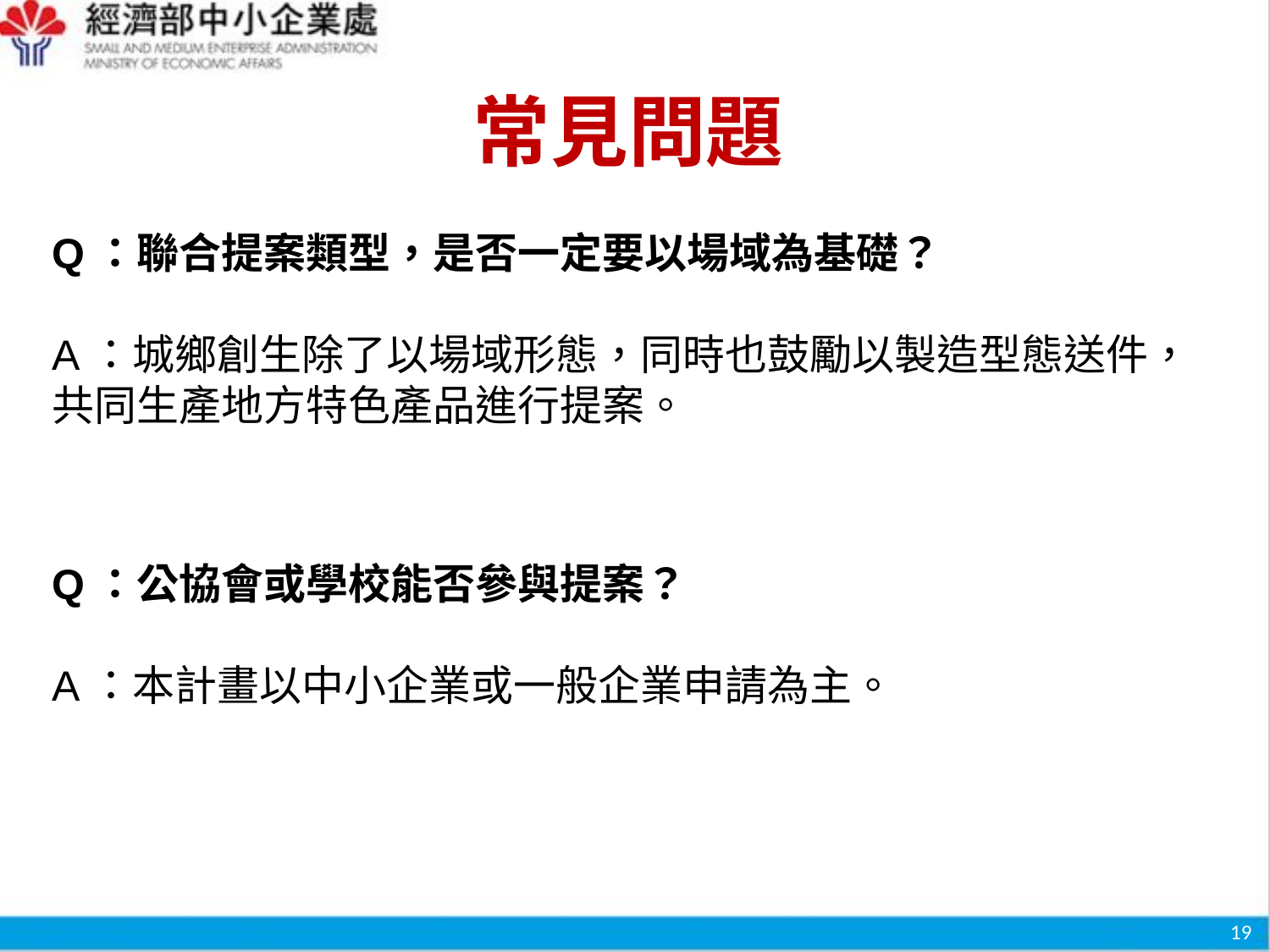

常見問題
Q：聯合提案類型，是否一定要以場域為基礎？

A：城鄉創生除了以場域形態，同時也鼓勵以製造型態送件，共同生產地方特色產品進行提案。

Q：公協會或學校能否參與提案？

A：本計畫以中小企業或一般企業申請為主。

19